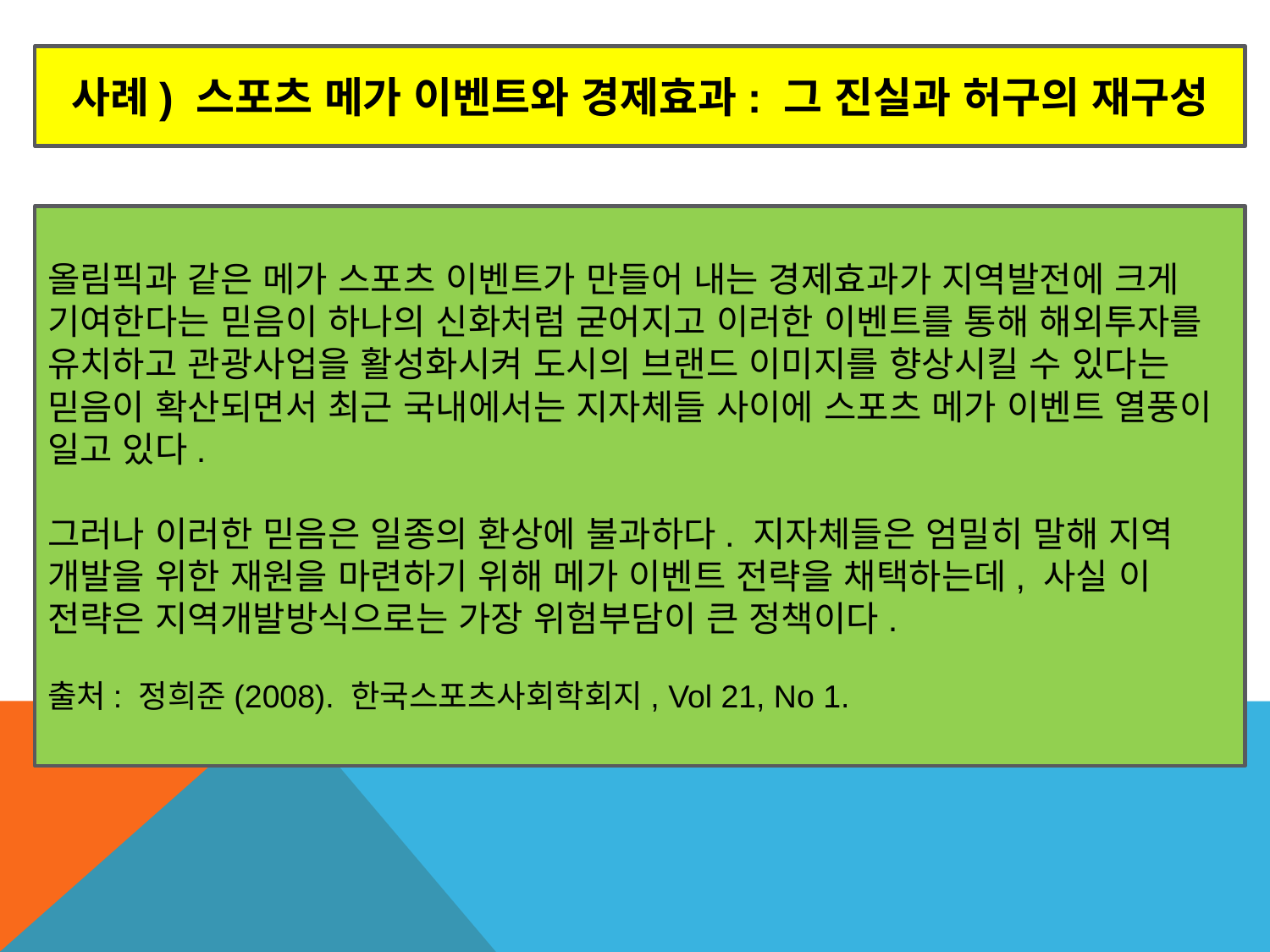

사례) 스포츠 메가 이벤트와 경제효과: 그 진실과 허구의 재구성
올림픽과 같은 메가 스포츠 이벤트가 만들어 내는 경제효과가 지역발전에 크게 기여한다는 믿음이 하나의 신화처럼 굳어지고 이러한 이벤트를 통해 해외투자를 유치하고 관광사업을 활성화시켜 도시의 브랜드 이미지를 향상시킬 수 있다는 믿음이 확산되면서 최근 국내에서는 지자체들 사이에 스포츠 메가 이벤트 열풍이 일고 있다.

그러나 이러한 믿음은 일종의 환상에 불과하다. 지자체들은 엄밀히 말해 지역 개발을 위한 재원을 마련하기 위해 메가 이벤트 전략을 채택하는데, 사실 이 전략은 지역개발방식으로는 가장 위험부담이 큰 정책이다.

출처: 정희준(2008). 한국스포츠사회학회지, Vol 21, No 1.